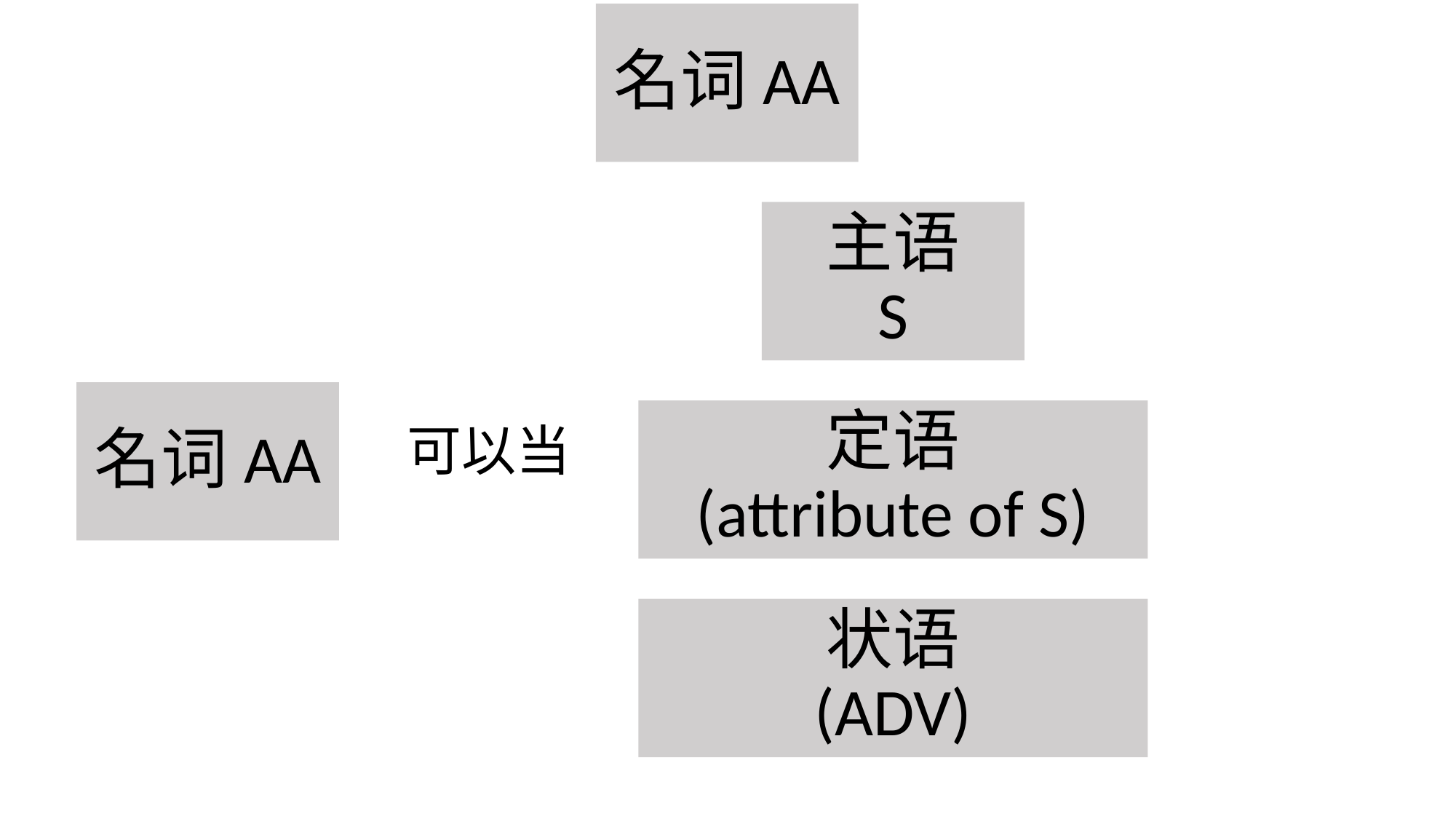

名词AA
可以当
主语
S
名词AA
定语
(attribute of S)
状语
(ADV)